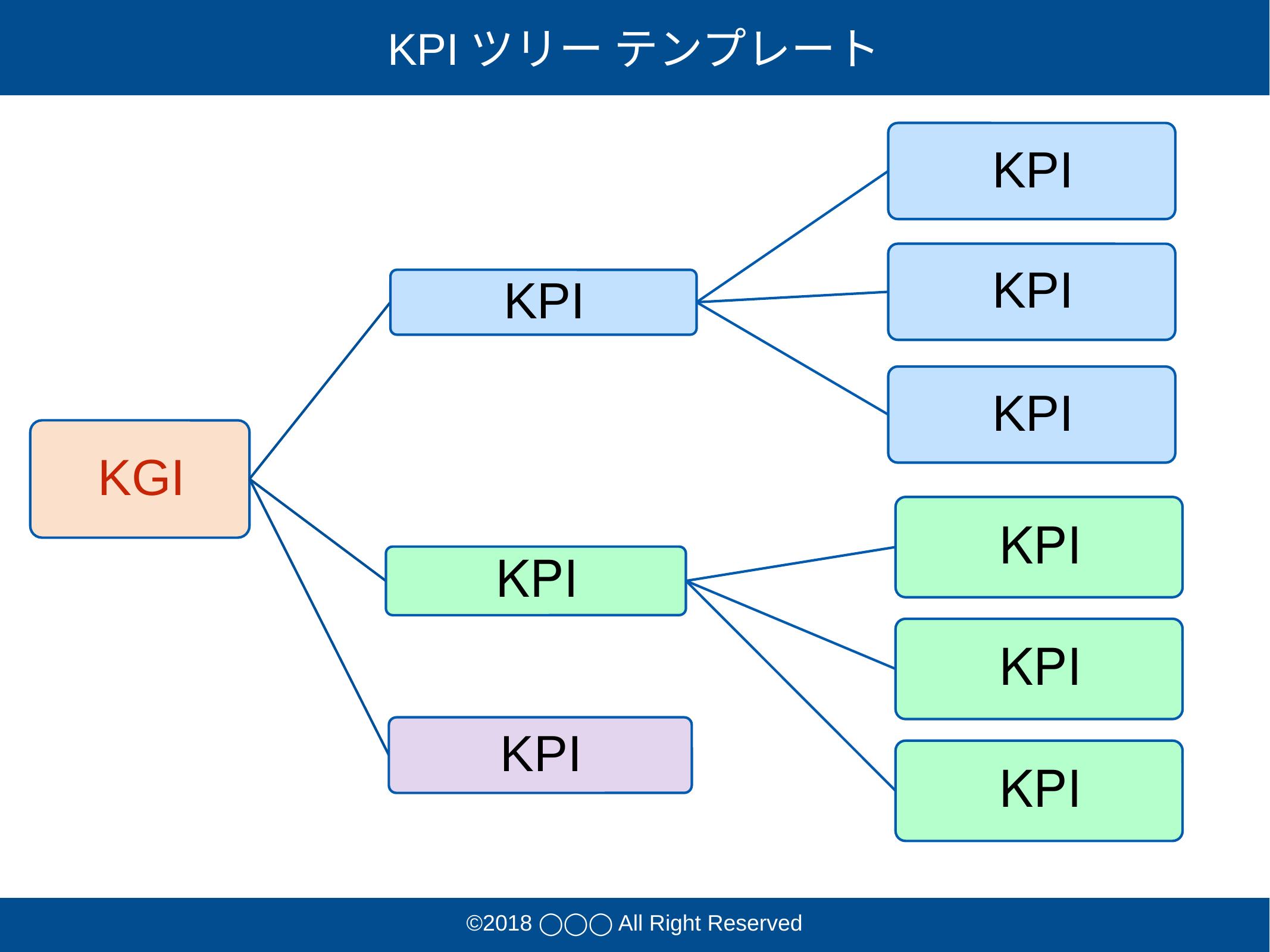

KPIツリー テンプレート
KGI

KPI

KPI

KPI

KPI

KPI

KPI

KPI

KPI

KPI

©2018 ◯◯◯ All Right Reserved